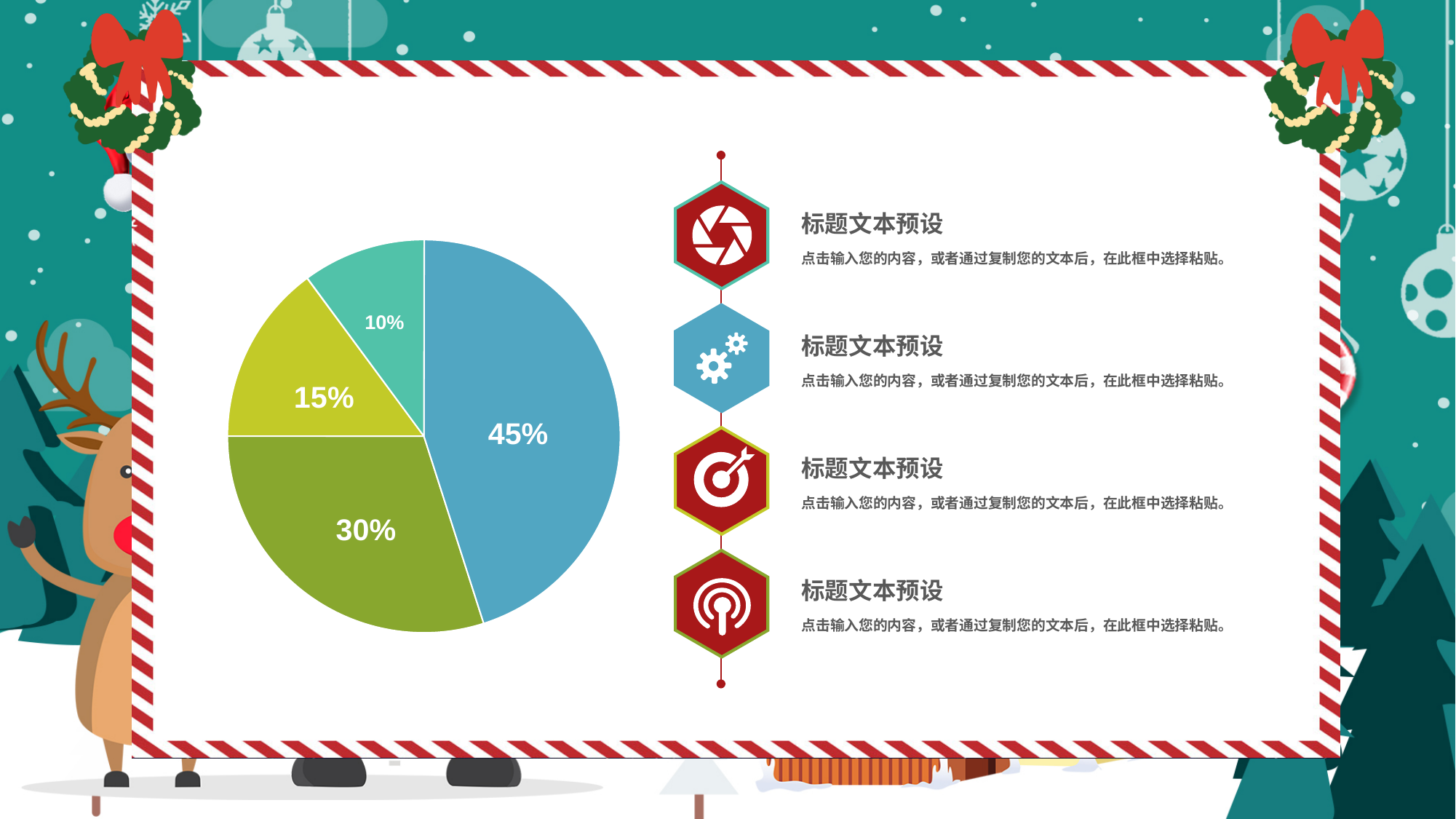

标题文本预设
点击输入您的内容，或者通过复制您的文本后，在此框中选择粘贴。

10%
15%
45%
30%
标题文本预设
点击输入您的内容，或者通过复制您的文本后，在此框中选择粘贴。
标题文本预设
点击输入您的内容，或者通过复制您的文本后，在此框中选择粘贴。
标题文本预设
点击输入您的内容，或者通过复制您的文本后，在此框中选择粘贴。